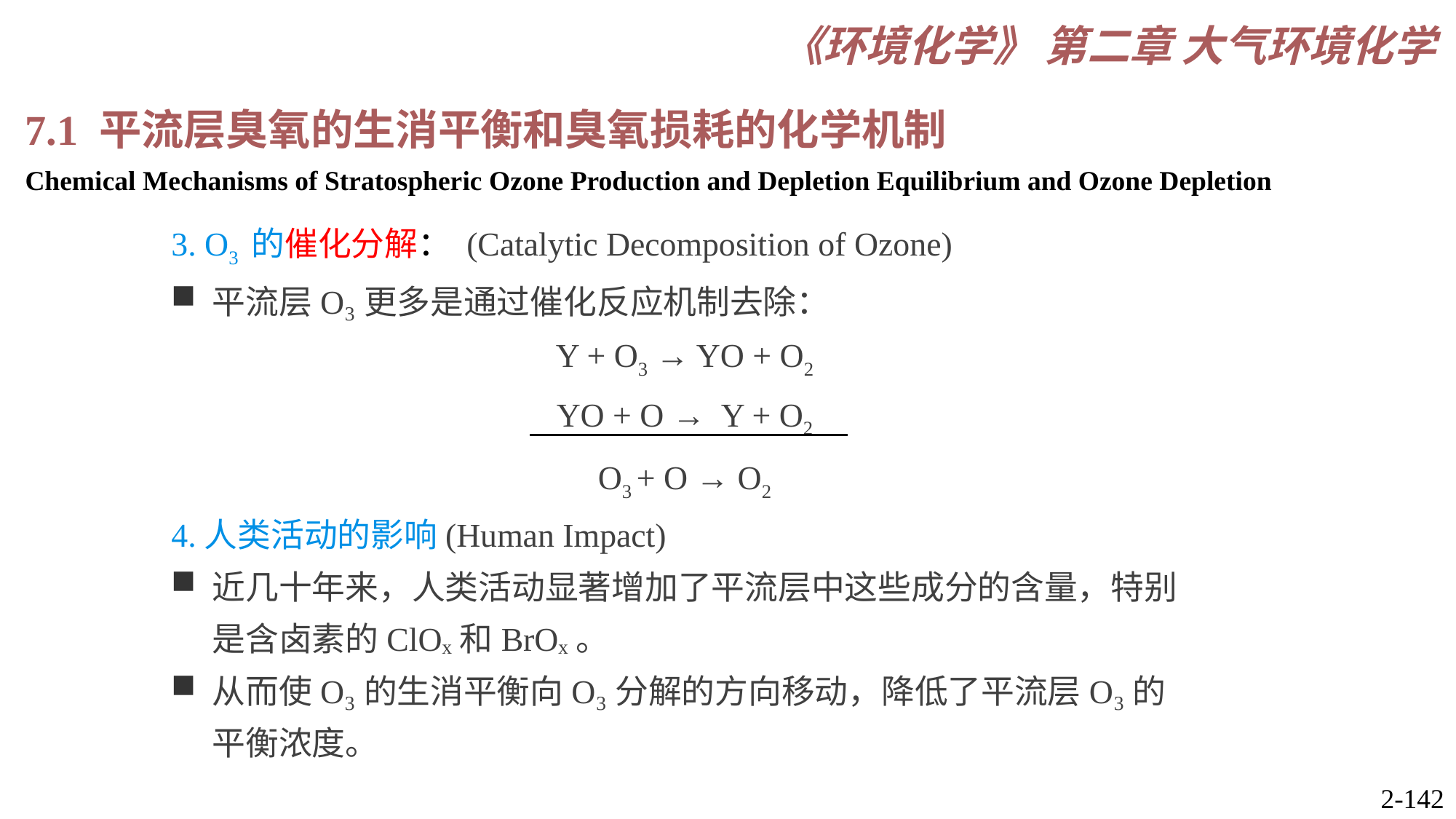

7.1 平流层臭氧的生消平衡和臭氧损耗的化学机制
Chemical Mechanisms of Stratospheric Ozone Production and Depletion Equilibrium and Ozone Depletion

3. O3 的催化分解： (Catalytic Decomposition of Ozone)
平流层O₃更多是通过催化反应机制去除：
Y + O3​ → YO + O2​
YO + O →  Y + O2​
O3 ​+ O → O2​
4.人类活动的影响(Human Impact)
近几十年来，人类活动显著增加了平流层中这些成分的含量，特别是含卤素的ClOₓ和BrOₓ。
从而使O₃的生消平衡向O₃分解的方向移动，降低了平流层O₃的平衡浓度。
2-142